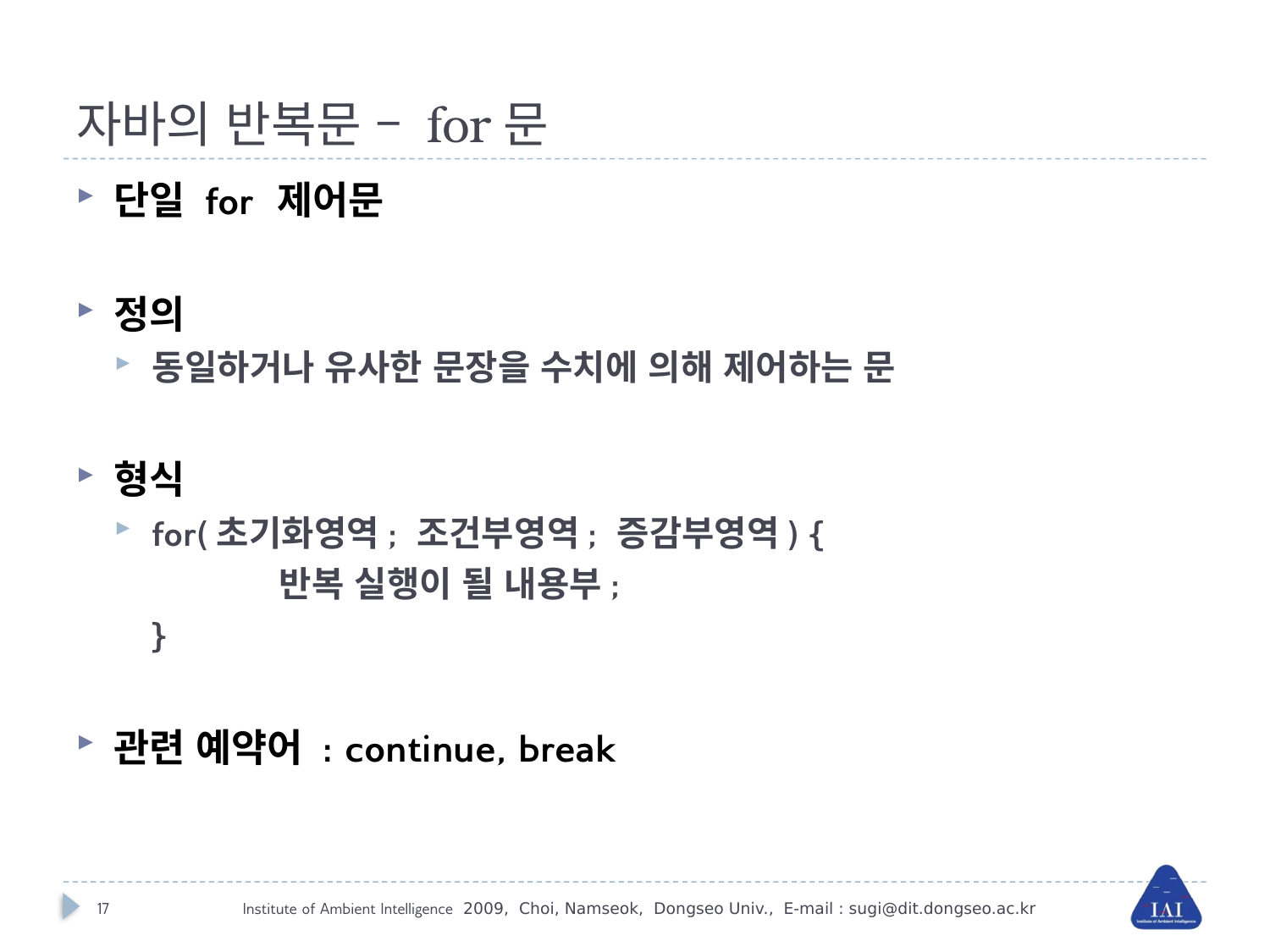

# 자바의 반복문 – for문
단일 for 제어문

정의
동일하거나 유사한 문장을 수치에 의해 제어하는 문

형식
for(초기화영역; 조건부영역; 증감부영역) {
		반복 실행이 될 내용부;
	}

관련 예약어 : continue, break